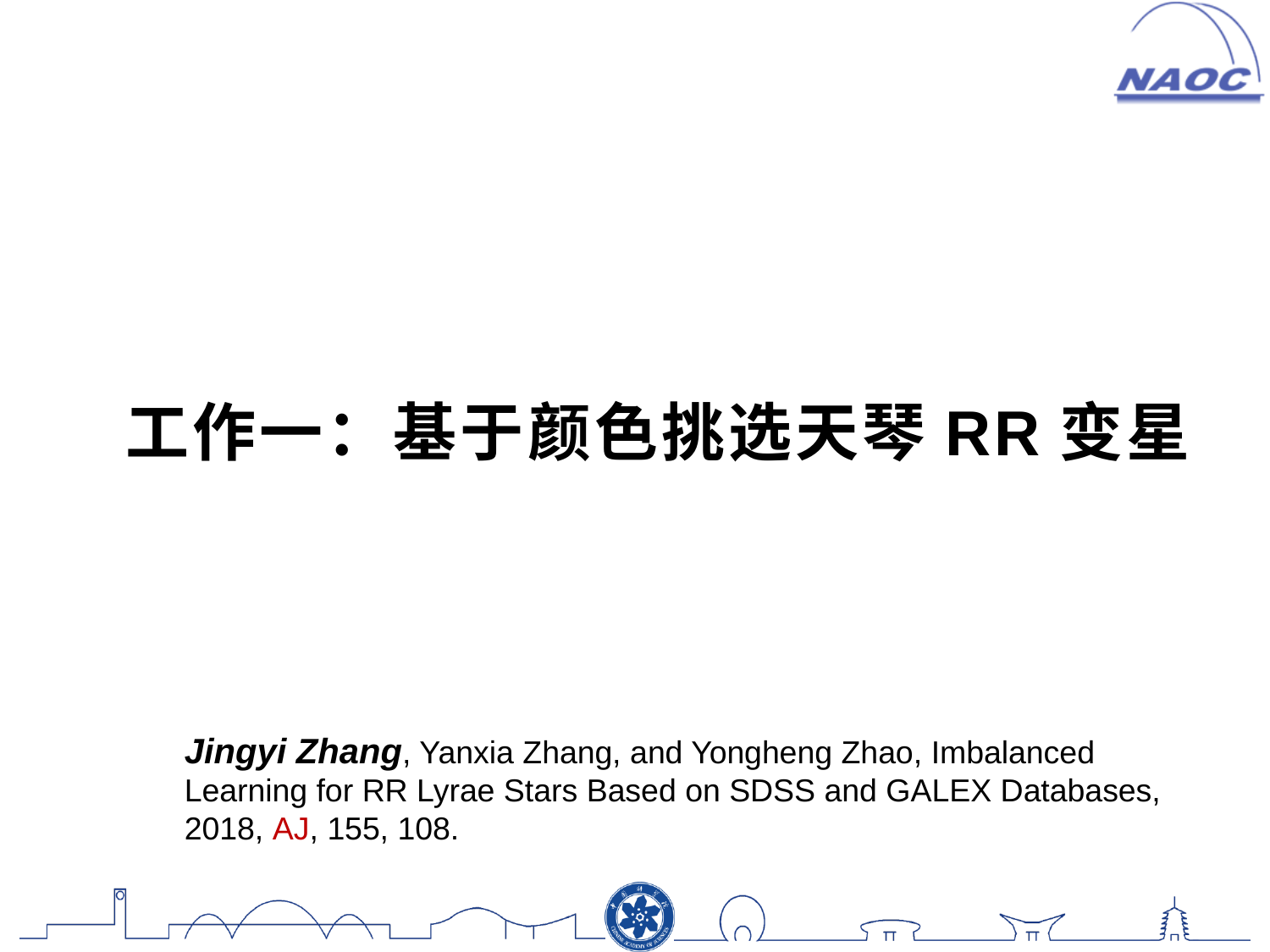

工作一：基于颜色挑选天琴RR变星
Jingyi Zhang, Yanxia Zhang, and Yongheng Zhao, Imbalanced Learning for RR Lyrae Stars Based on SDSS and GALEX Databases, 2018, AJ, 155, 108.